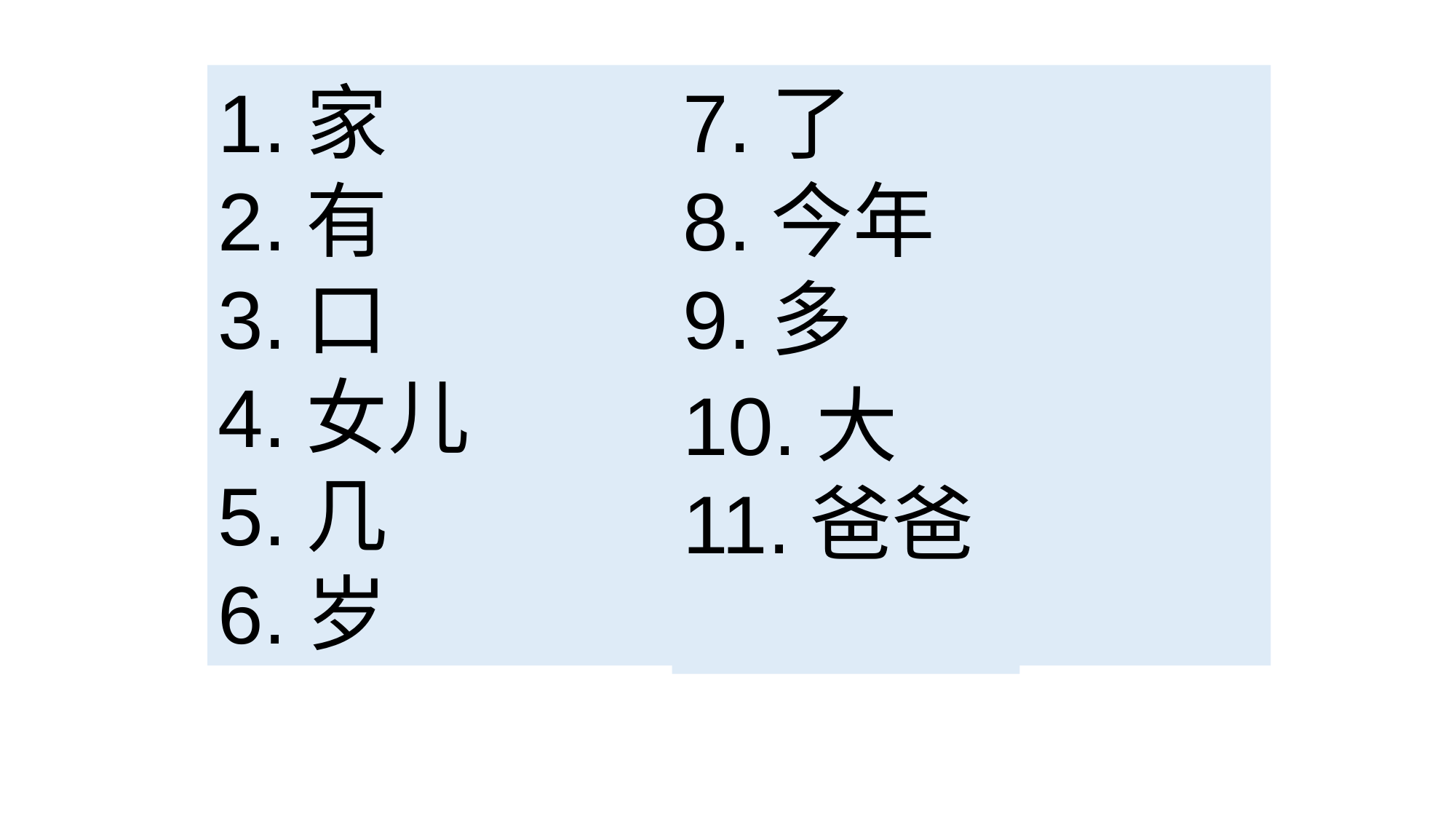

1.家               7.了
2.有               8.今年
3.口               9.多
4.女儿
5.几
6.岁
10.大
11.爸爸